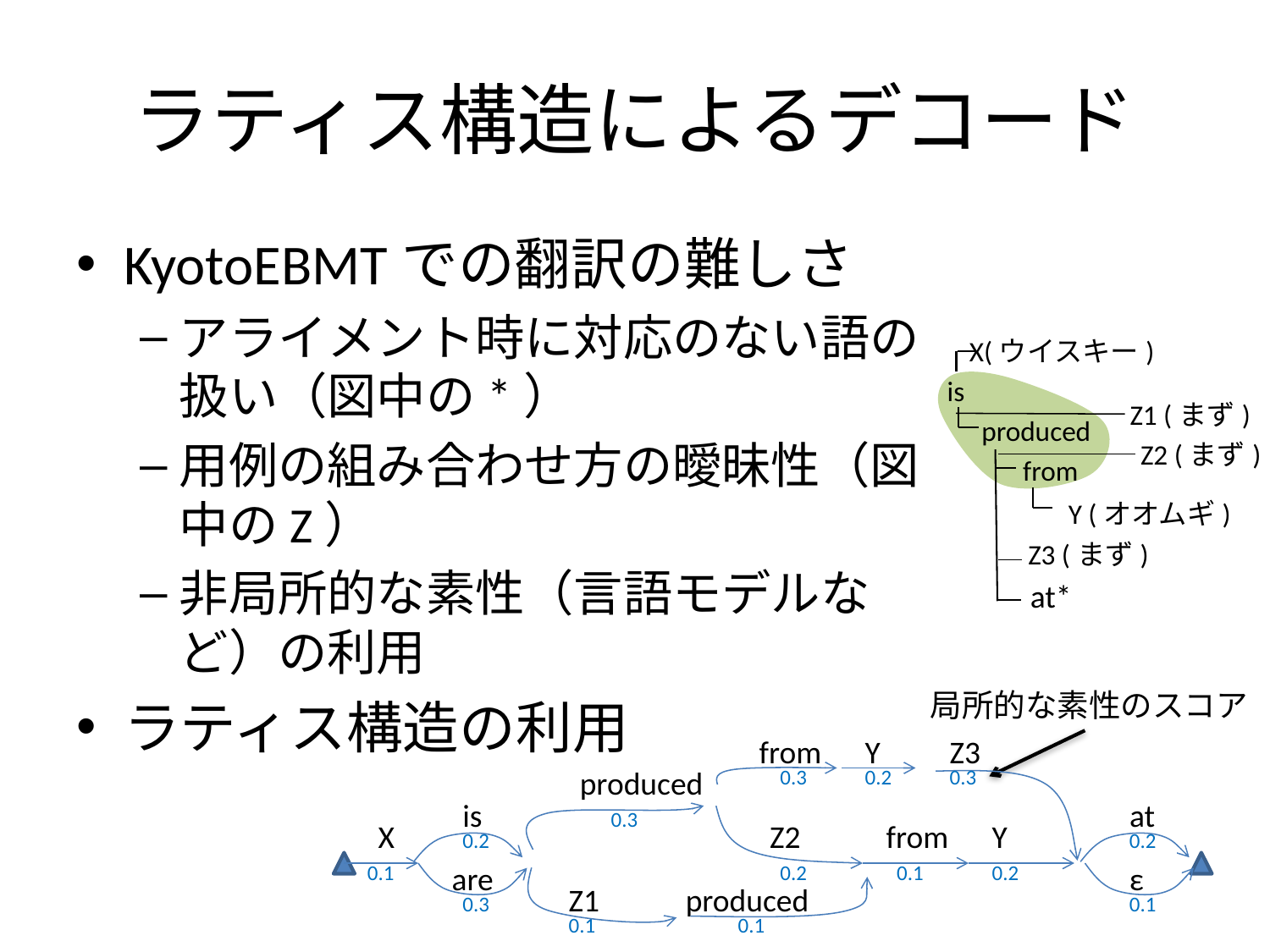

# ラティス構造によるデコード
KyotoEBMTでの翻訳の難しさ
アライメント時に対応のない語の扱い（図中の*）
用例の組み合わせ方の曖昧性（図中のZ）
非局所的な素性（言語モデルなど）の利用
ラティス構造の利用
X(ウイスキー)
is
produced
from
Y (オオムギ)

Z1 (まず)
Z2 (まず)
Z3 (まず)
at*
局所的な素性のスコア
from
Y
Z3
produced
0.3
0.2
0.3

is
at
0.3

X
Z2
from
Y
0.2
0.2

are
ε

0.1
0.2
0.1
0.2

Z1
produced

0.3
0.1
0.1
0.1